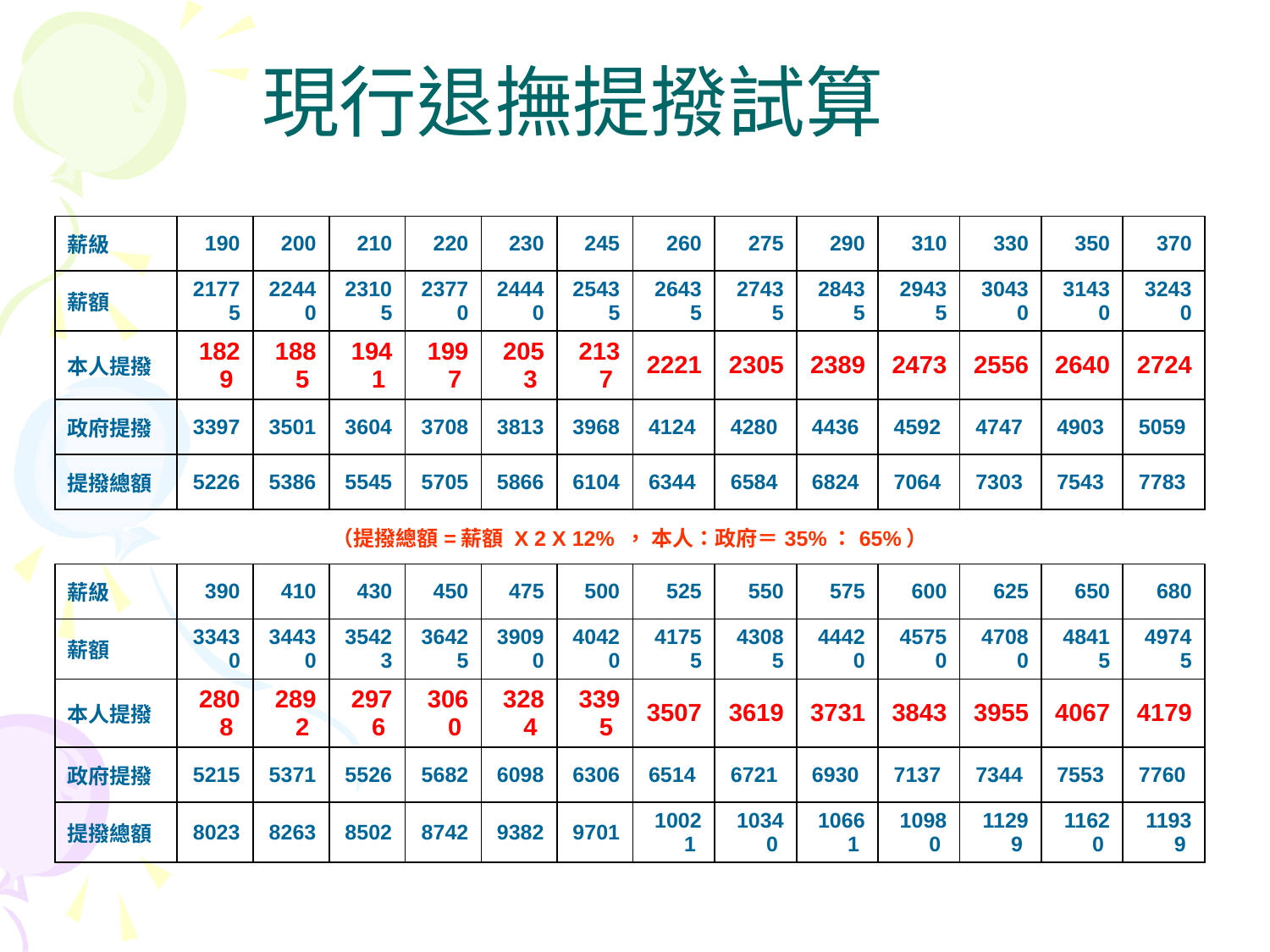

現行退撫提撥試算
| 薪級 | 190 | 200 | 210 | 220 | 230 | 245 | 260 | 275 | 290 | 310 | 330 | 350 | 370 |
| --- | --- | --- | --- | --- | --- | --- | --- | --- | --- | --- | --- | --- | --- |
| 薪額 | 21775 | 22440 | 23105 | 23770 | 24440 | 25435 | 26435 | 27435 | 28435 | 29435 | 30430 | 31430 | 32430 |
| 本人提撥 | 1829 | 1885 | 1941 | 1997 | 2053 | 2137 | 2221 | 2305 | 2389 | 2473 | 2556 | 2640 | 2724 |
| 政府提撥 | 3397 | 3501 | 3604 | 3708 | 3813 | 3968 | 4124 | 4280 | 4436 | 4592 | 4747 | 4903 | 5059 |
| 提撥總額 | 5226 | 5386 | 5545 | 5705 | 5866 | 6104 | 6344 | 6584 | 6824 | 7064 | 7303 | 7543 | 7783 |
| （提撥總額=薪額 X 2 X 12% ， 本人：政府＝35%：65%） |  |  |  |  |  |  |  |  |  |  |  |  |  |
| 薪級 | 390 | 410 | 430 | 450 | 475 | 500 | 525 | 550 | 575 | 600 | 625 | 650 | 680 |
| 薪額 | 33430 | 34430 | 35423 | 36425 | 39090 | 40420 | 41755 | 43085 | 44420 | 45750 | 47080 | 48415 | 49745 |
| 本人提撥 | 2808 | 2892 | 2976 | 3060 | 3284 | 3395 | 3507 | 3619 | 3731 | 3843 | 3955 | 4067 | 4179 |
| 政府提撥 | 5215 | 5371 | 5526 | 5682 | 6098 | 6306 | 6514 | 6721 | 6930 | 7137 | 7344 | 7553 | 7760 |
| 提撥總額 | 8023 | 8263 | 8502 | 8742 | 9382 | 9701 | 10021 | 10340 | 10661 | 10980 | 11299 | 11620 | 11939 |